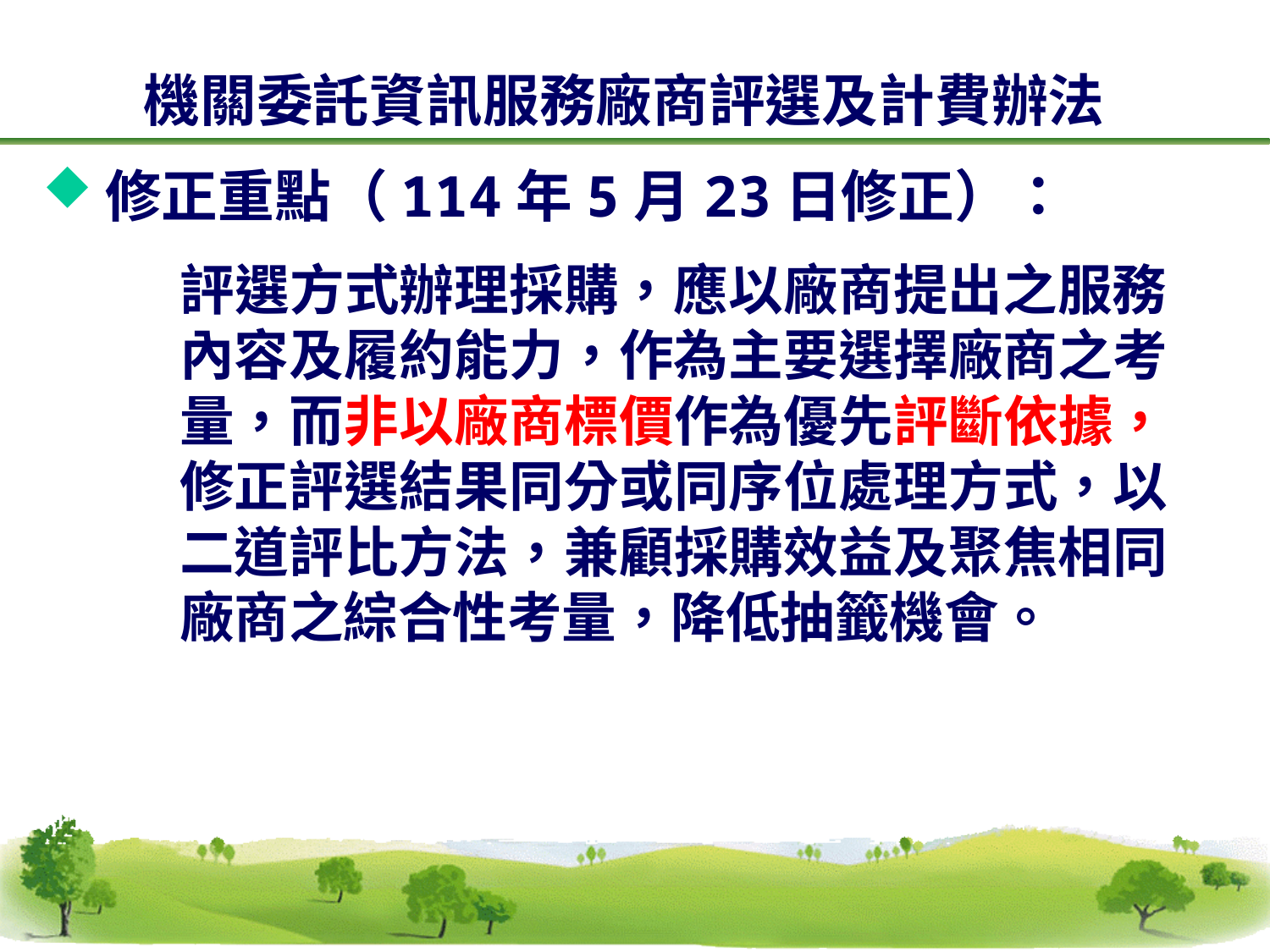

機關委託資訊服務廠商評選及計費辦法
修正重點（114年5月23日修正）：
評選方式辦理採購，應以廠商提出之服務內容及履約能力，作為主要選擇廠商之考量，而非以廠商標價作為優先評斷依據，修正評選結果同分或同序位處理方式，以二道評比方法，兼顧採購效益及聚焦相同廠商之綜合性考量，降低抽籤機會。